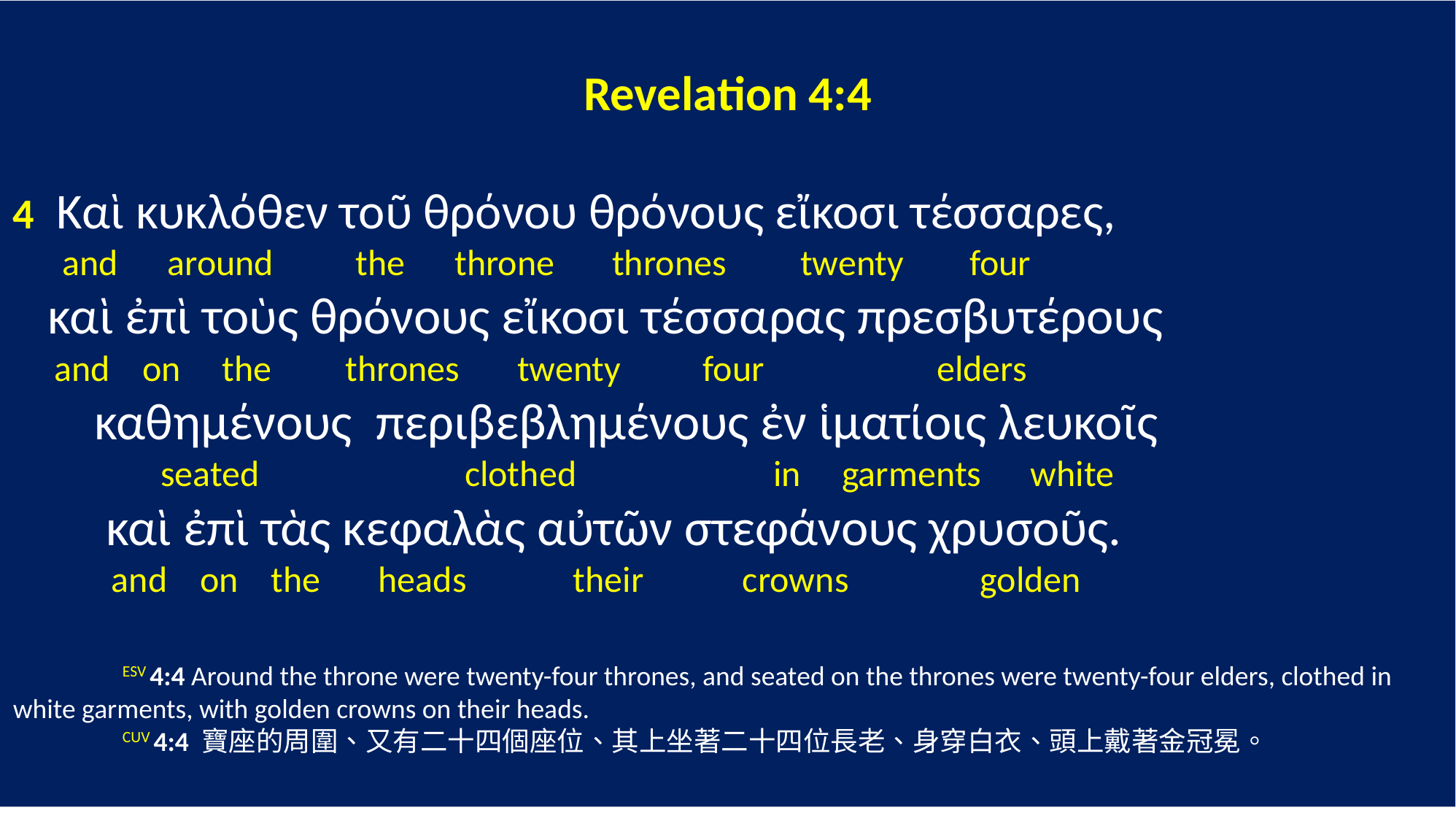

Revelation 4:4

4  Καὶ κυκλόθεν τοῦ θρόνου θρόνους εἴκοσι τέσσαρες,
      and      around          the      throne       thrones         twenty        four
   καὶ ἐπὶ τοὺς θρόνους εἴκοσι τέσσαρας πρεσβυτέρους
     and    on     the         thrones       twenty          four                     elders
       καθημένους  περιβεβλημένους ἐν ἱματίοις λευκοῖς
                  seated                         clothed                        in     garments      white
        καὶ ἐπὶ τὰς κεφαλὰς αὐτῶν στεφάνους χρυσοῦς.
            and    on    the       heads             their            crowns                golden

	ESV 4:4 Around the throne were twenty-four thrones, and seated on the thrones were twenty-four elders, clothed in white garments, with golden crowns on their heads.
	CUV 4:4 寶座的周圍、又有二十四個座位、其上坐著二十四位長老、身穿白衣、頭上戴著金冠冕。